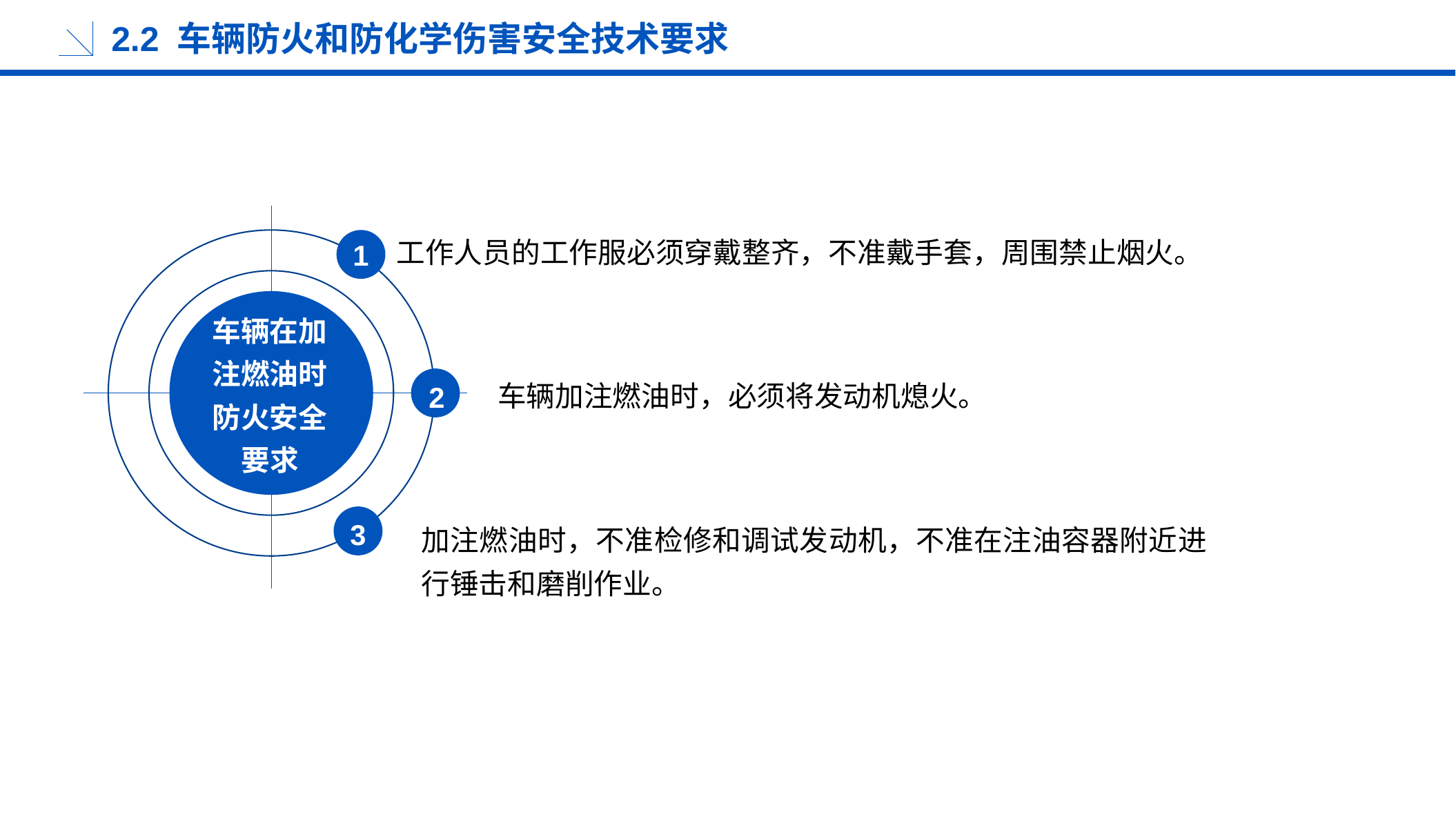

2.2 车辆防火和防化学伤害安全技术要求
工作人员的工作服必须穿戴整齐，不准戴手套，周围禁止烟火。

1

车辆在加注燃油时防火安全要求
车辆加注燃油时，必须将发动机熄火。

2

加注燃油时，不准检修和调试发动机，不准在注油容器附近进行锤击和磨削作业。
3